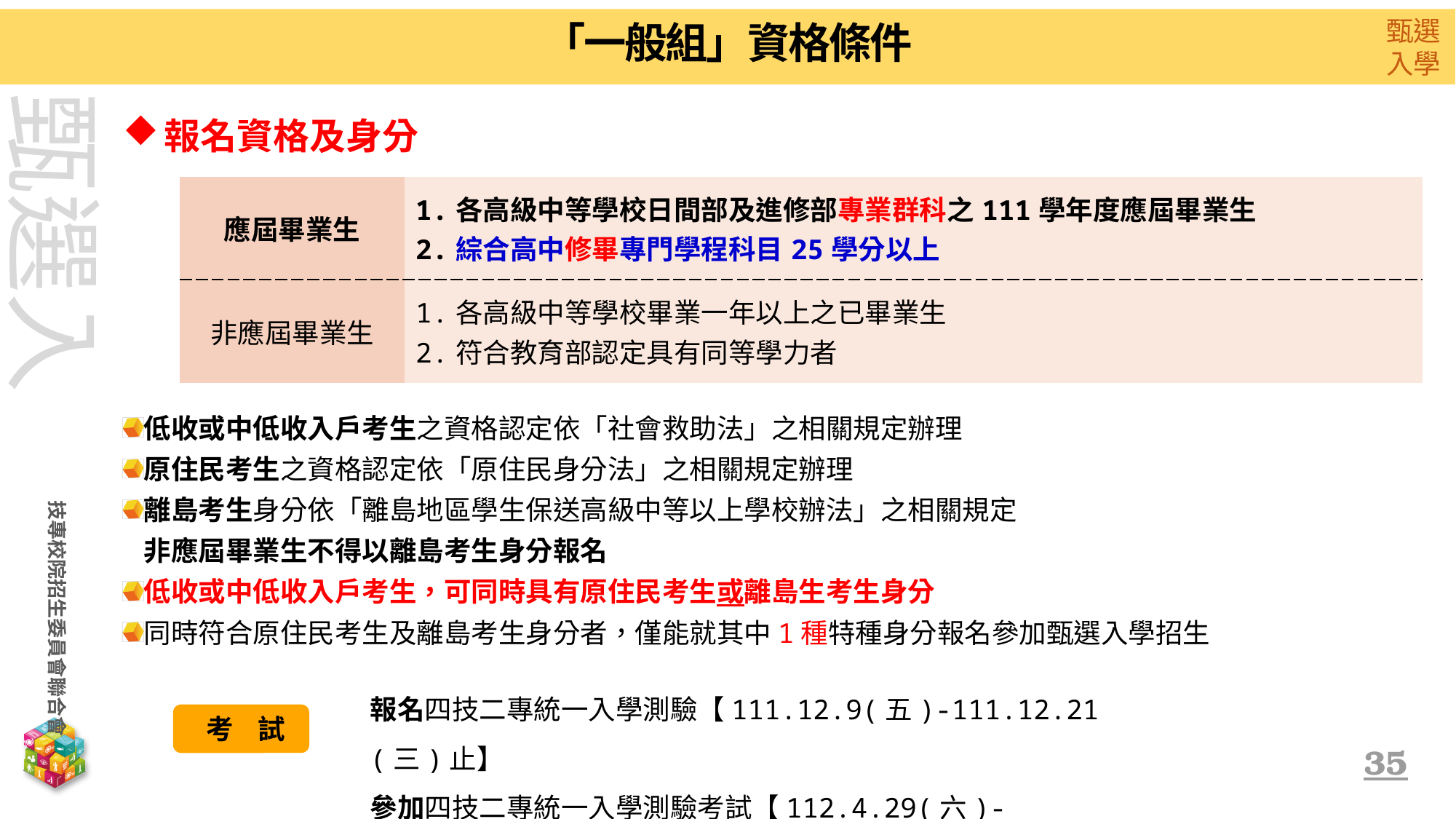

「一般組」資格條件
報名資格及身分

低收或中低收入戶考生之資格認定依「社會救助法」之相關規定辦理
原住民考生之資格認定依「原住民身分法」之相關規定辦理
離島考生身分依「離島地區學生保送高級中等以上學校辦法」之相關規定
非應屆畢業生不得以離島考生身分報名
低收或中低收入戶考生，可同時具有原住民考生或離島生考生身分
同時符合原住民考生及離島考生身分者，僅能就其中1種特種身分報名參加甄選入學招生

| 應屆畢業生 | 1.各高級中等學校日間部及進修部專業群科之111學年度應屆畢業生 2.綜合高中修畢專門學程科目25學分以上 |
| --- | --- |
| 非應屆畢業生 | 1.各高級中等學校畢業一年以上之已畢業生 2.符合教育部認定具有同等學力者 |
報名四技二專統一入學測驗【111.12.9(五)-111.12.21(三)止】
參加四技二專統一入學測驗考試【112.4.29(六)-112.4.30(日)止】

考    試
35